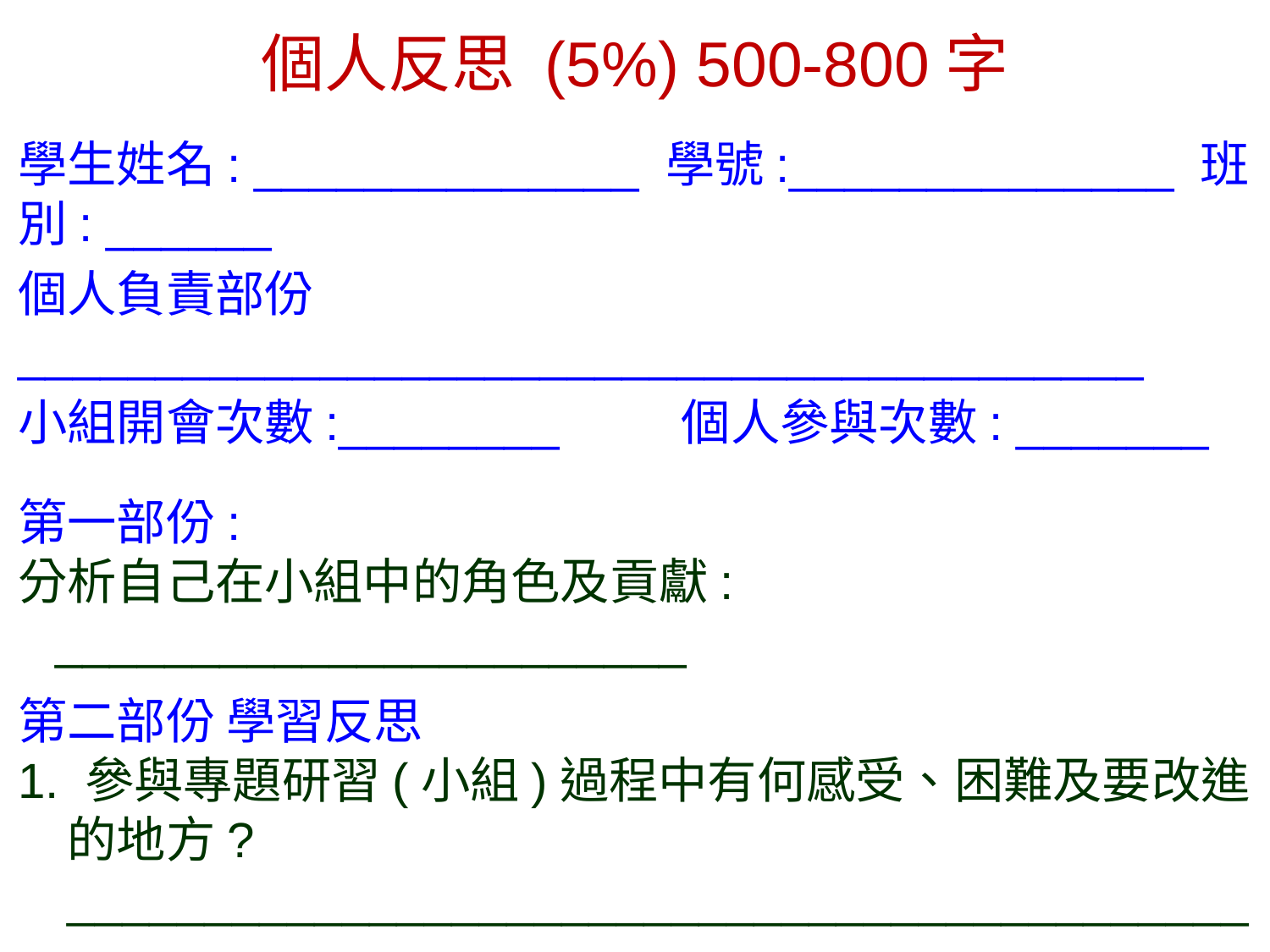

# 個人反思 (5%) 500-800字
學生姓名: ______________ 學號:______________ 班別: ______
個人負責部份 _________________________________________
小組開會次數:________        個人參與次數: _______
第一部份:
分析自己在小組中的角色及貢獻: _______________________
第二部份 學習反思
1. 參與專題研習(小組)過程中有何感受、困難及要改進的地方? _______________________________________________
2. 從人際傳意及溝通技巧的角度, 你學到什麼重要的技巧
 _____________________________________________________
3. 就本次研習的題目及探究過程中, 你又學到甚麼？
  _____________________________________________________